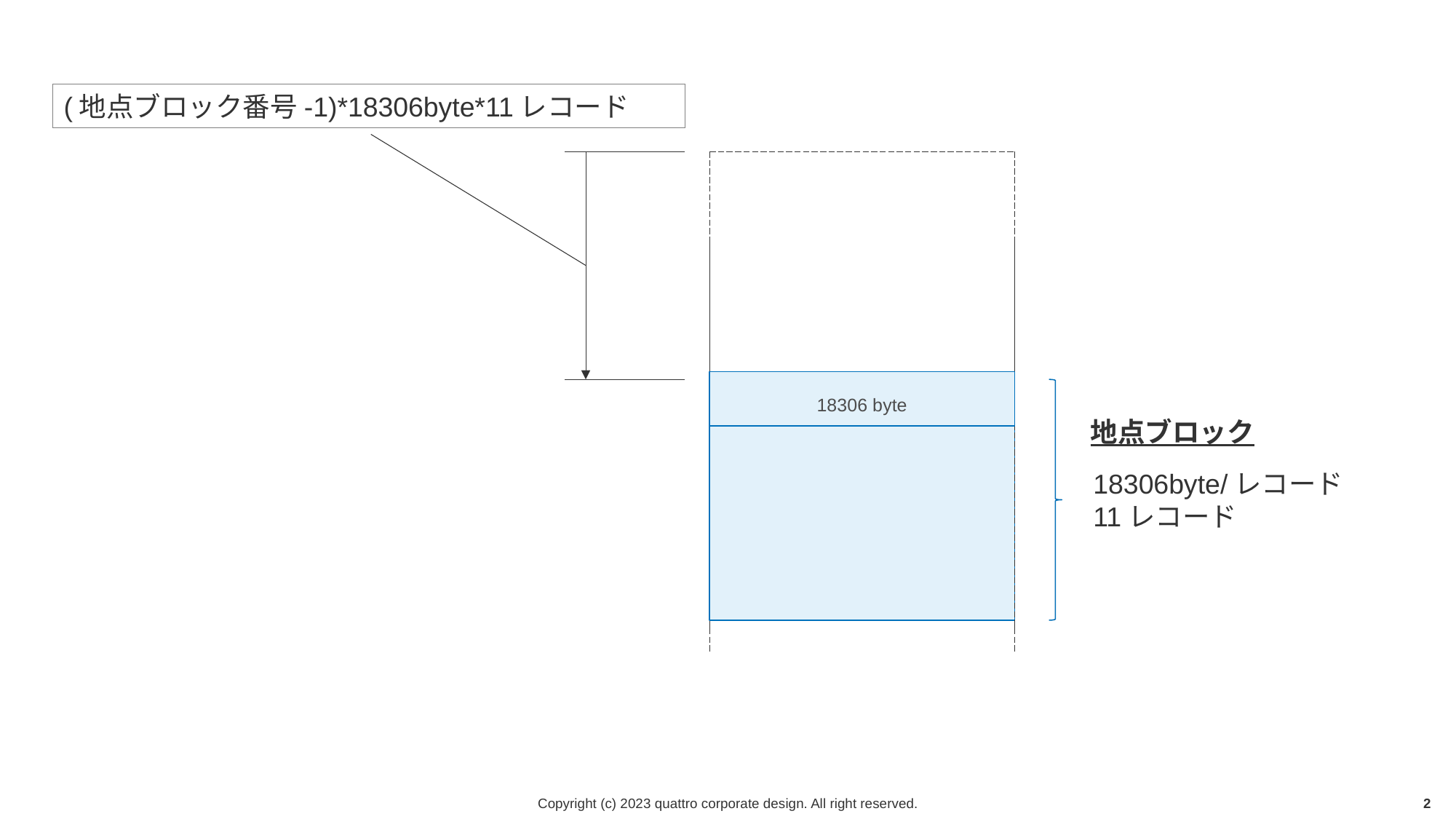

#
(地点ブロック番号-1)*18306byte*11レコード
18306 byte

地点ブロック
18306byte/レコード
11レコード
Copyright (c) 2023 quattro corporate design. All right reserved.
2